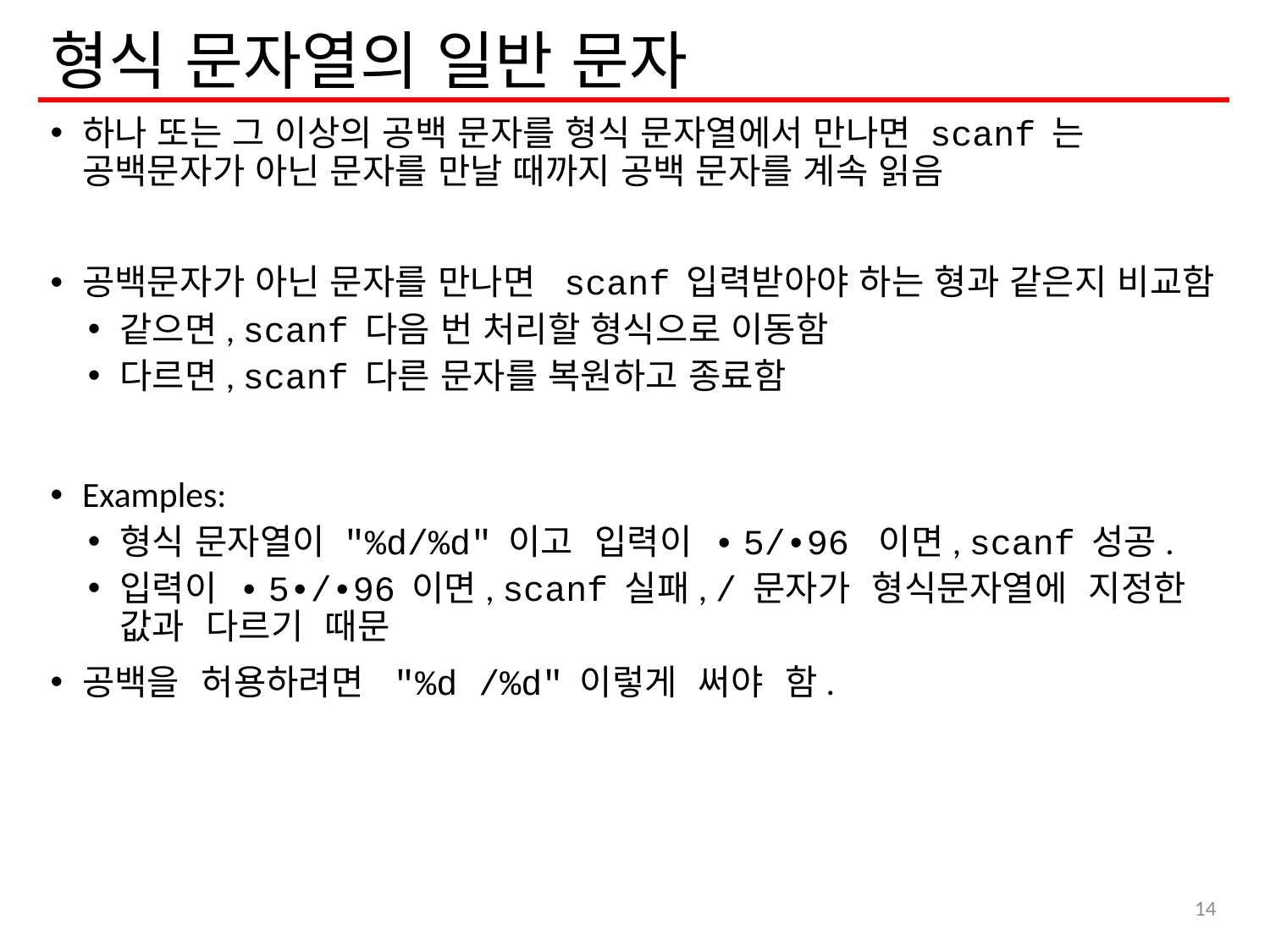

# 형식 문자열의 일반 문자
하나 또는 그 이상의 공백 문자를 형식 문자열에서 만나면 scanf 는 공백문자가 아닌 문자를 만날 때까지 공백 문자를 계속 읽음

공백문자가 아닌 문자를 만나면  scanf 입력받아야 하는 형과 같은지 비교함
같으면, scanf 다음 번 처리할 형식으로 이동함
다르면, scanf 다른 문자를 복원하고 종료함

Examples:
형식 문자열이 "%d/%d" 이고 입력이 •5/•96 이면, scanf 성공.
입력이 •5•/•96 이면, scanf 실패, / 문자가 형식문자열에 지정한 값과 다르기 때문
공백을 허용하려면 "%d /%d" 이렇게 써야 함.

14